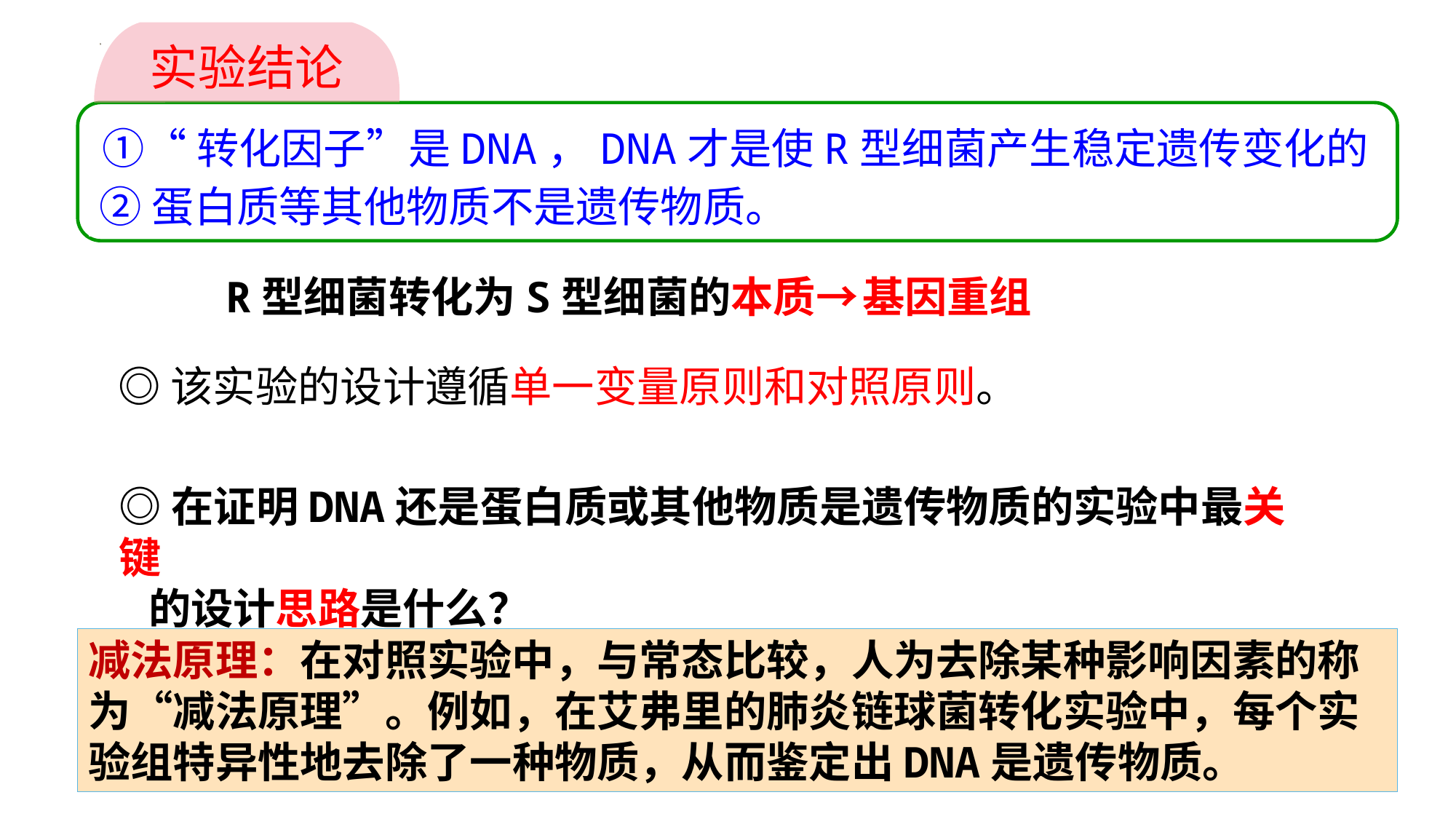

实验结论

①“转化因子”是DNA，DNA才是使R型细菌产生稳定遗传变化的物质。
②蛋白质等其他物质不是遗传物质。
基因重组
R型细菌转化为S型细菌的本质→
◎该实验的设计遵循单一变量原则和对照原则。
◎在证明DNA还是蛋白质或其他物质是遗传物质的实验中最关键
  的设计思路是什么？
减法原理：在对照实验中，与常态比较，人为去除某种影响因素的称为“减法原理”。例如，在艾弗里的肺炎链球菌转化实验中，每个实验组特异性地去除了一种物质，从而鉴定出DNA是遗传物质。